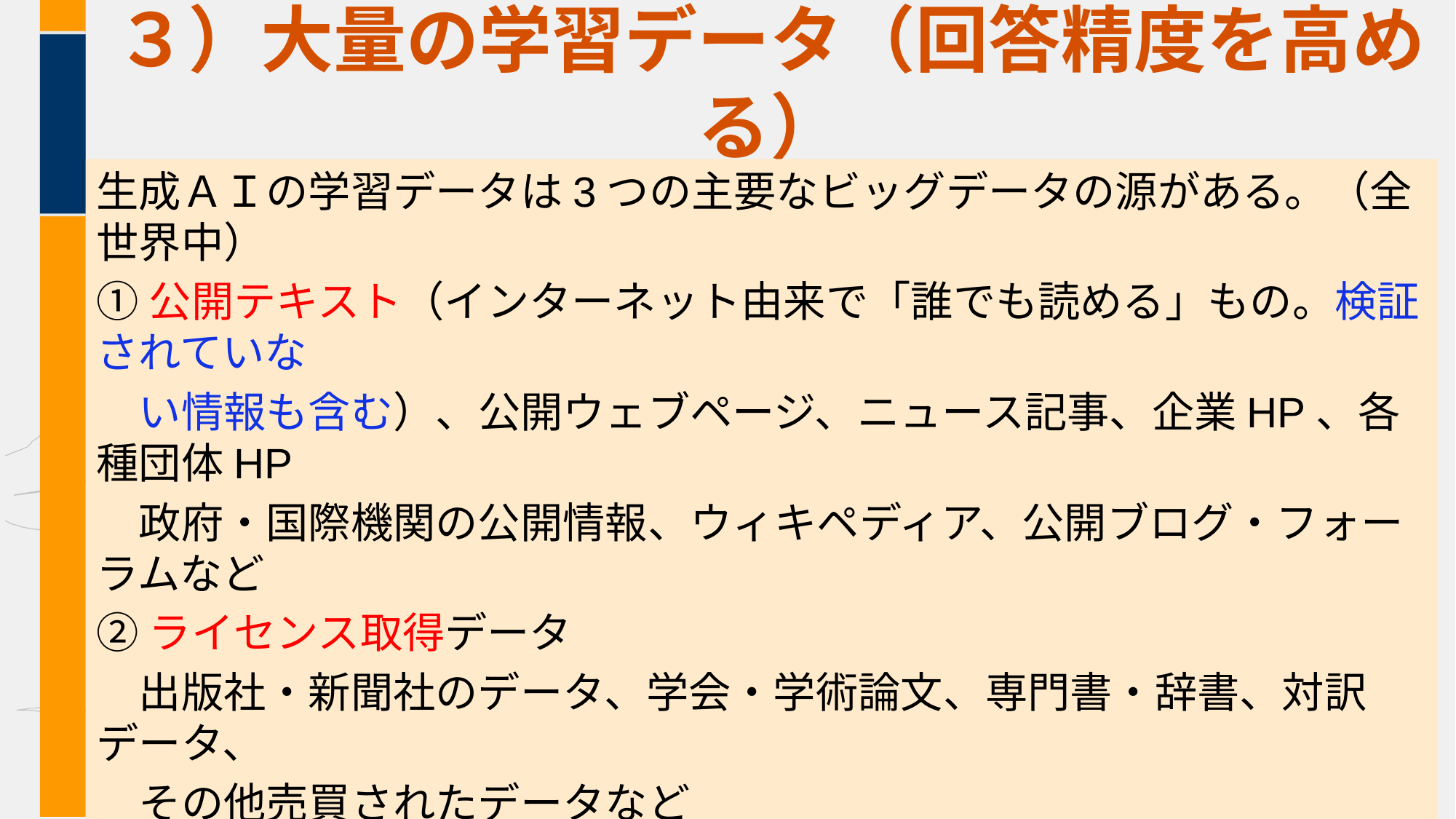

# ３）大量の学習データ（回答精度を高める）
生成ＡＩの学習データは3つの主要なビッグデータの源がある。（全世界中）
①公開テキスト（インターネット由来で「誰でも読める」もの。検証されていな
　い情報も含む）、公開ウェブページ、ニュース記事、企業HP、各種団体HP
　政府・国際機関の公開情報、ウィキペディア、公開ブログ・フォーラムなど
②ライセンス取得データ
　出版社・新聞社のデータ、学会・学術論文、専門書・辞書、対訳データ、
　その他売買されたデータなど
③人手で作られたデータ
　専門家・作業者が書いた例文、質問と回答のペア、有害表現を避ける
　ための指示データ等